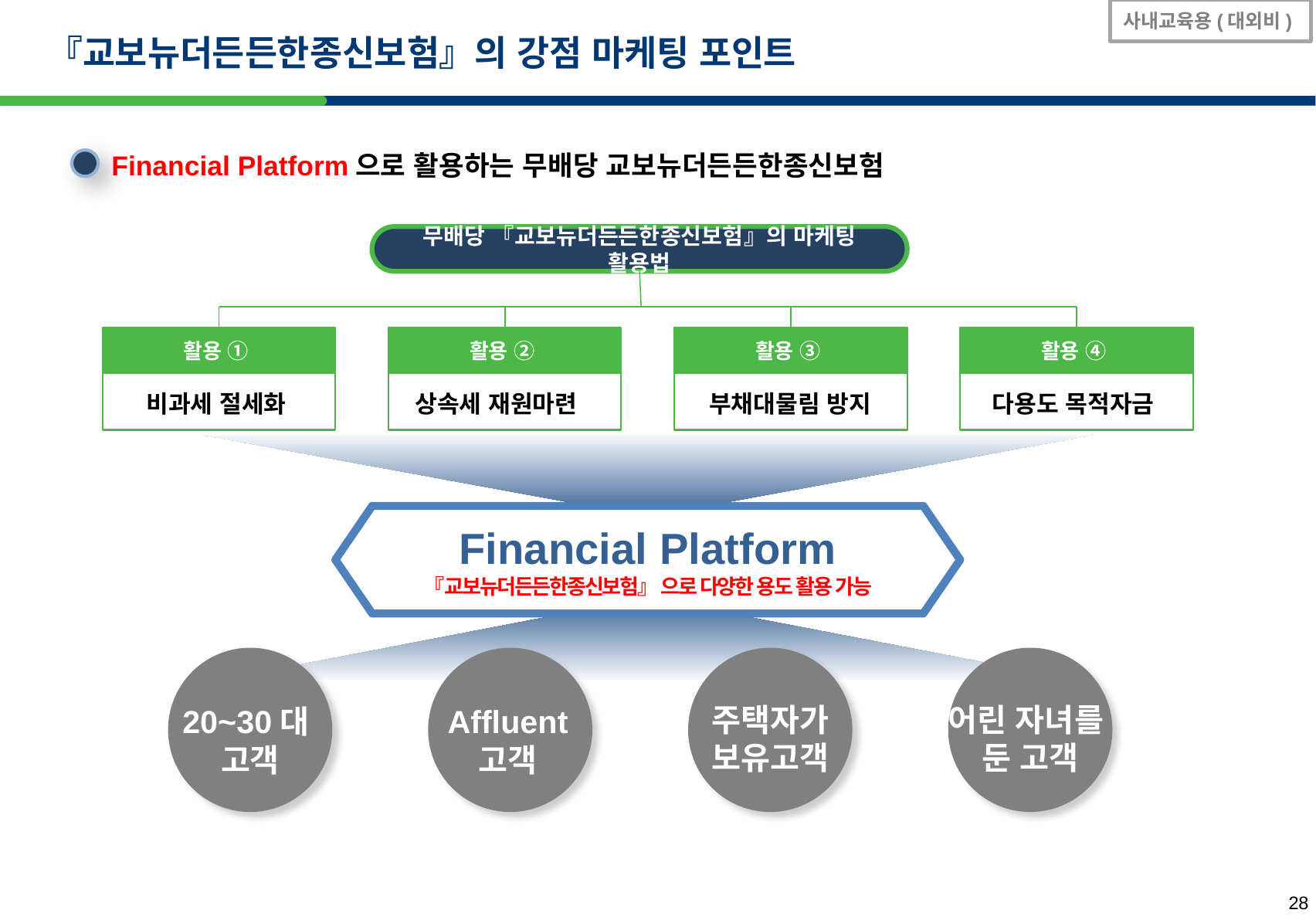

사내교육용(대외비)
『교보뉴더든든한종신보험』의 강점 마케팅 포인트
Financial Platform으로 활용하는 무배당 교보뉴더든든한종신보험

무배당 『교보뉴더든든한종신보험』의 마케팅 활용법
활용 ①
활용 ②
활용 ③
활용 ④

비과세 절세화
상속세 재원마련
부채대물림 방지
다용도 목적자금

Financial Platform
『교보뉴더든든한종신보험』 으로 다양한 용도 활용 가능

주택자가
보유고객
어린 자녀를
둔 고객
20~30대
고객
Affluent
고객